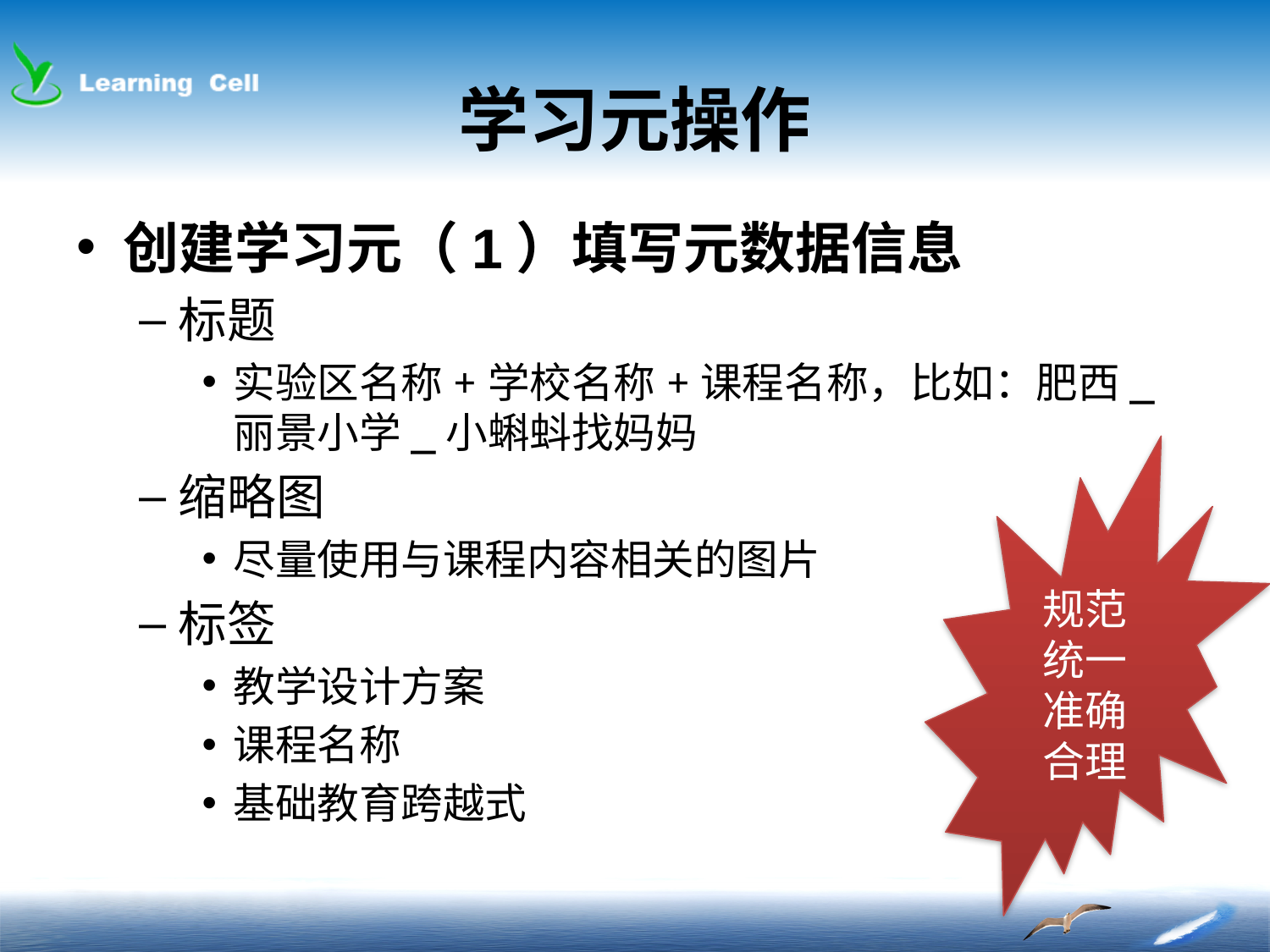

# 学习元操作
创建学习元（1）填写元数据信息
标题
实验区名称+学校名称+课程名称，比如：肥西_丽景小学_小蝌蚪找妈妈
缩略图
尽量使用与课程内容相关的图片
标签
教学设计方案
课程名称
基础教育跨越式
规范
统一
准确
合理